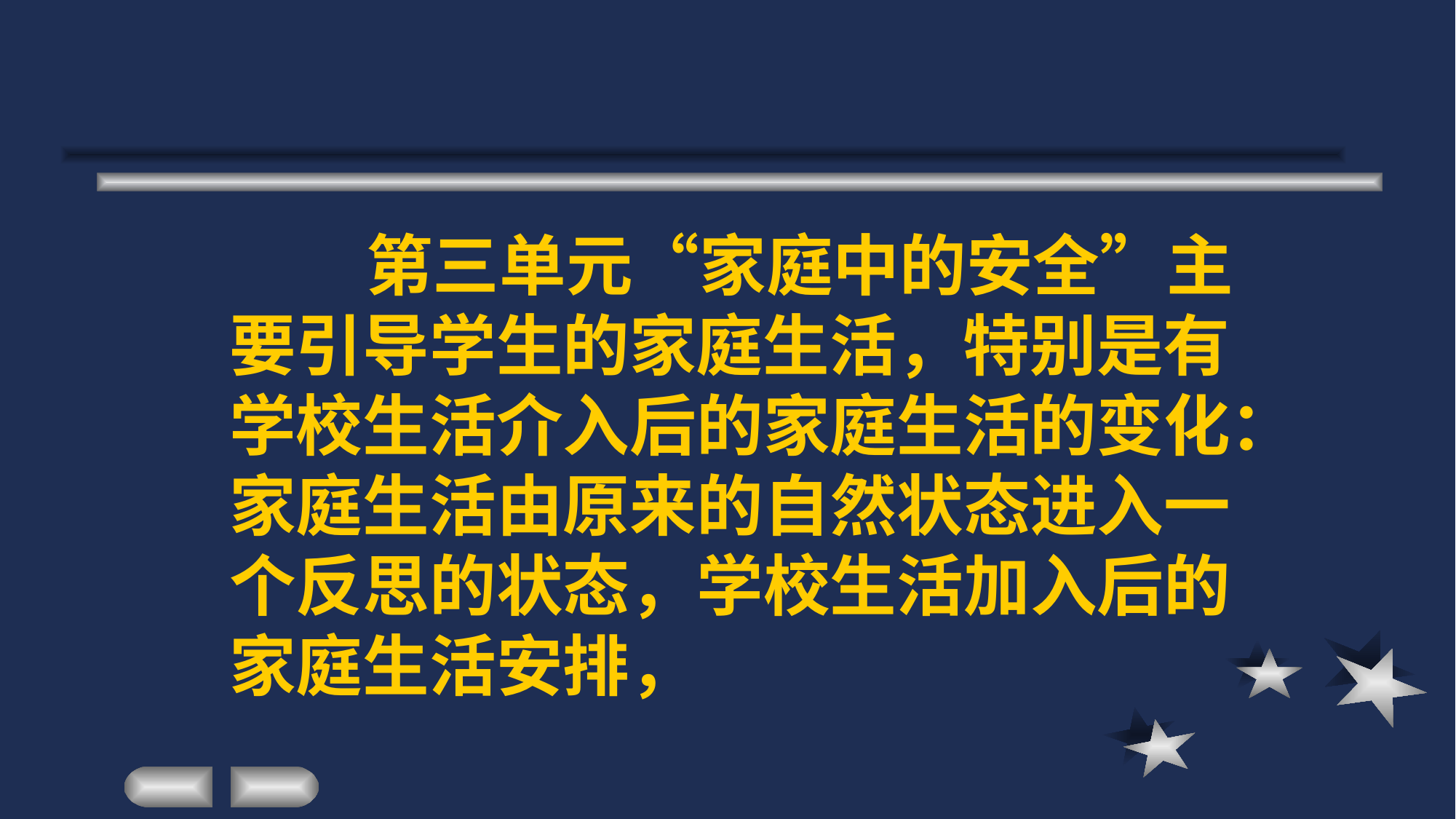

# 第三单元“家庭中的安全”主要引导学生的家庭生活，特别是有学校生活介入后的家庭生活的变化：家庭生活由原来的自然状态进入一个反思的状态，学校生活加入后的家庭生活安排，